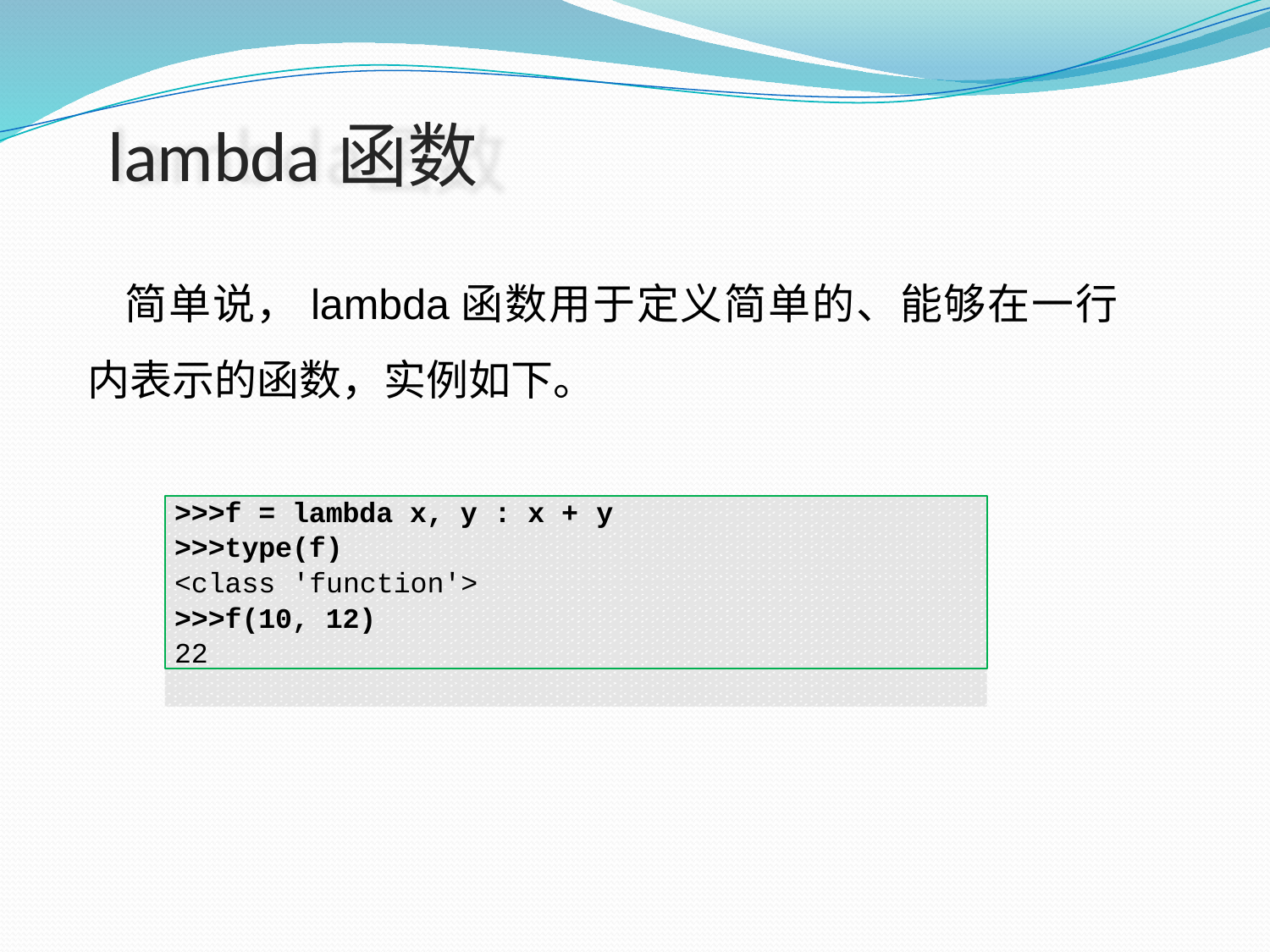

# lambda函数
简单说，lambda函数用于定义简单的、能够在一行内表示的函数，实例如下。

>>>f = lambda x, y : x + y
>>>type(f)
<class 'function'>
>>>f(10, 12)
22